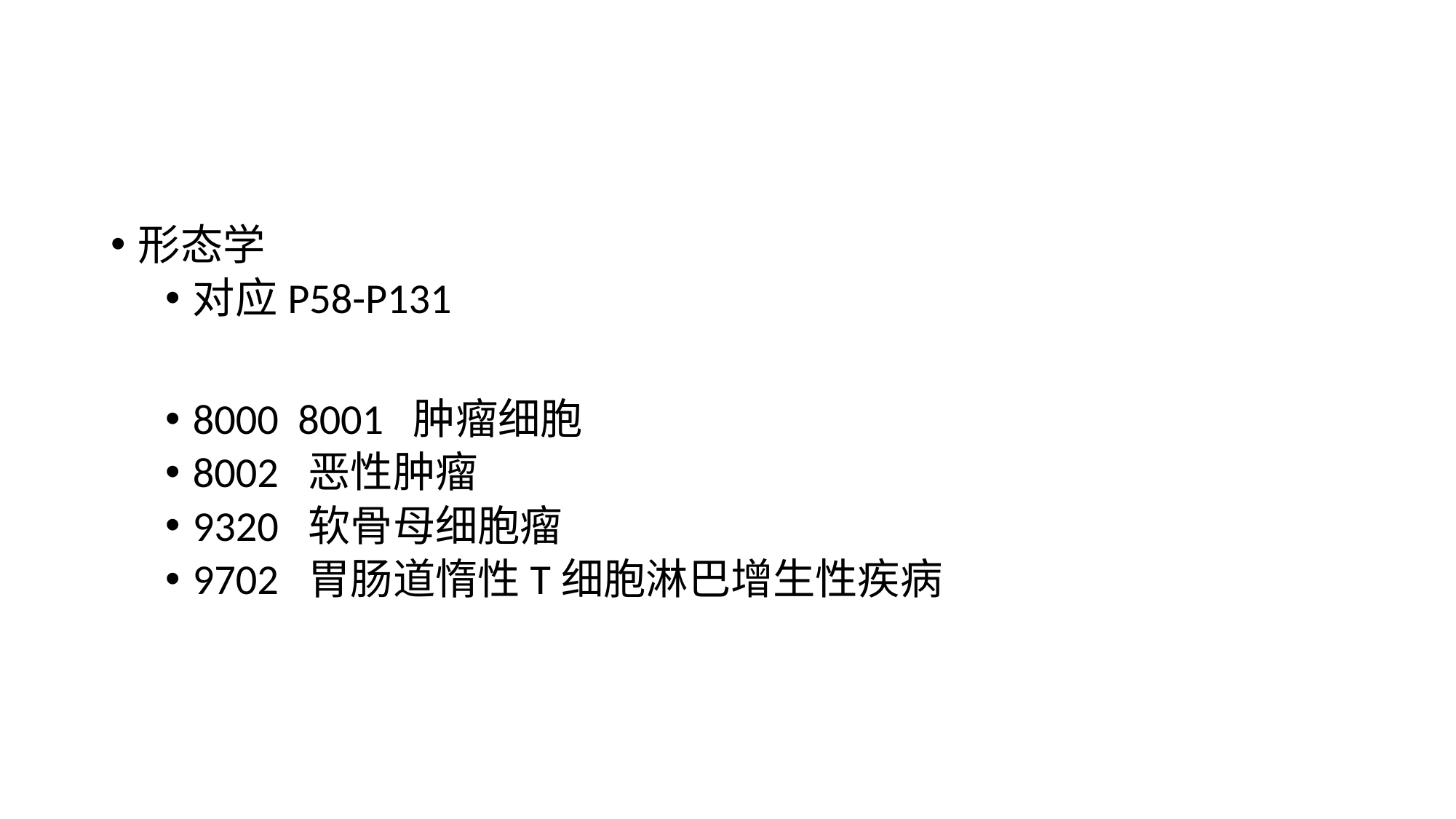

#
形态学
对应P58-P131

8000  8001  肿瘤细胞
8002  恶性肿瘤
9320  软骨母细胞瘤
9702  胃肠道惰性T细胞淋巴增生性疾病